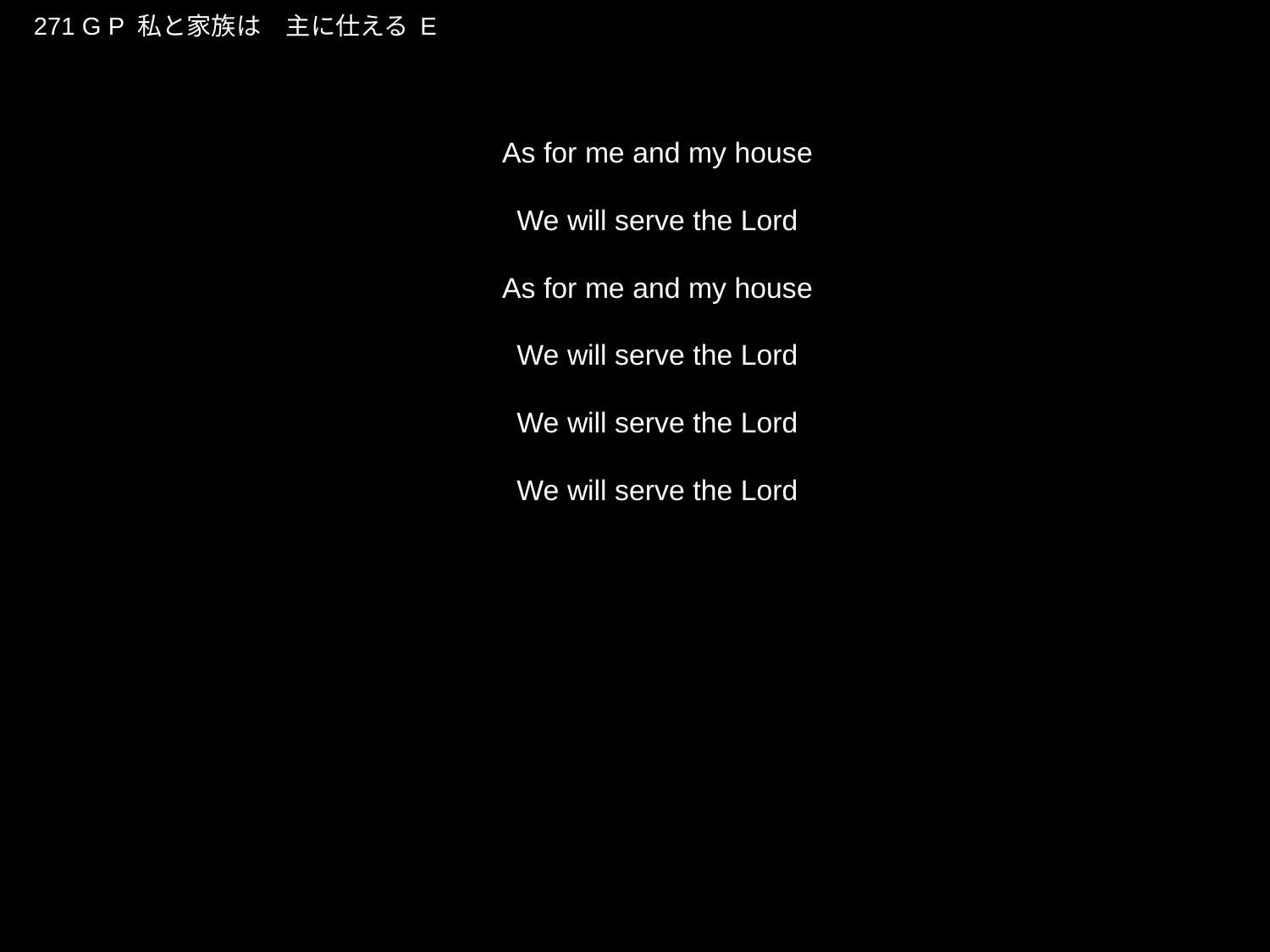

わたしとかぞくはしゅにつかえる
★P
271 G P 私と家族は　主に仕える E
★２
　As for me and my house
　We will serve the Lord
　As for me and my house
　We will serve the Lord
　We will serve the Lord
　We will serve the Lord